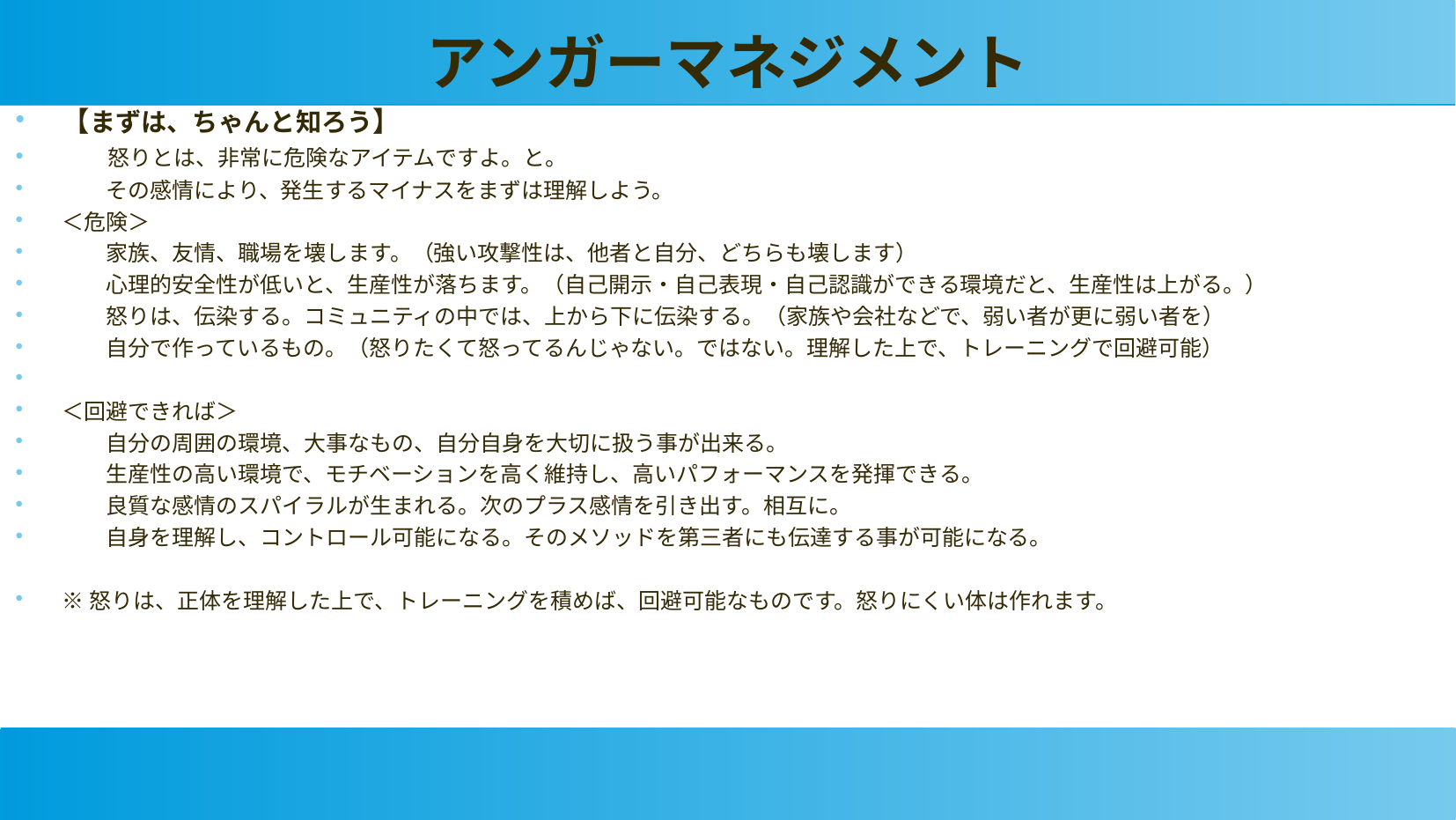

アンガーマネジメント
【まずは、ちゃんと知ろう】
　　怒りとは、非常に危険なアイテムですよ。と。
　　その感情により、発生するマイナスをまずは理解しよう。
＜危険＞
　　家族、友情、職場を壊します。（強い攻撃性は、他者と自分、どちらも壊します）
　　心理的安全性が低いと、生産性が落ちます。（自己開示・自己表現・自己認識ができる環境だと、生産性は上がる。）
　　怒りは、伝染する。コミュニティの中では、上から下に伝染する。（家族や会社などで、弱い者が更に弱い者を）
　　自分で作っているもの。（怒りたくて怒ってるんじゃない。ではない。理解した上で、トレーニングで回避可能）

＜回避できれば＞
　　自分の周囲の環境、大事なもの、自分自身を大切に扱う事が出来る。
　　生産性の高い環境で、モチベーションを高く維持し、高いパフォーマンスを発揮できる。
　　良質な感情のスパイラルが生まれる。次のプラス感情を引き出す。相互に。
　　自身を理解し、コントロール可能になる。そのメソッドを第三者にも伝達する事が可能になる。

※怒りは、正体を理解した上で、トレーニングを積めば、回避可能なものです。怒りにくい体は作れます。